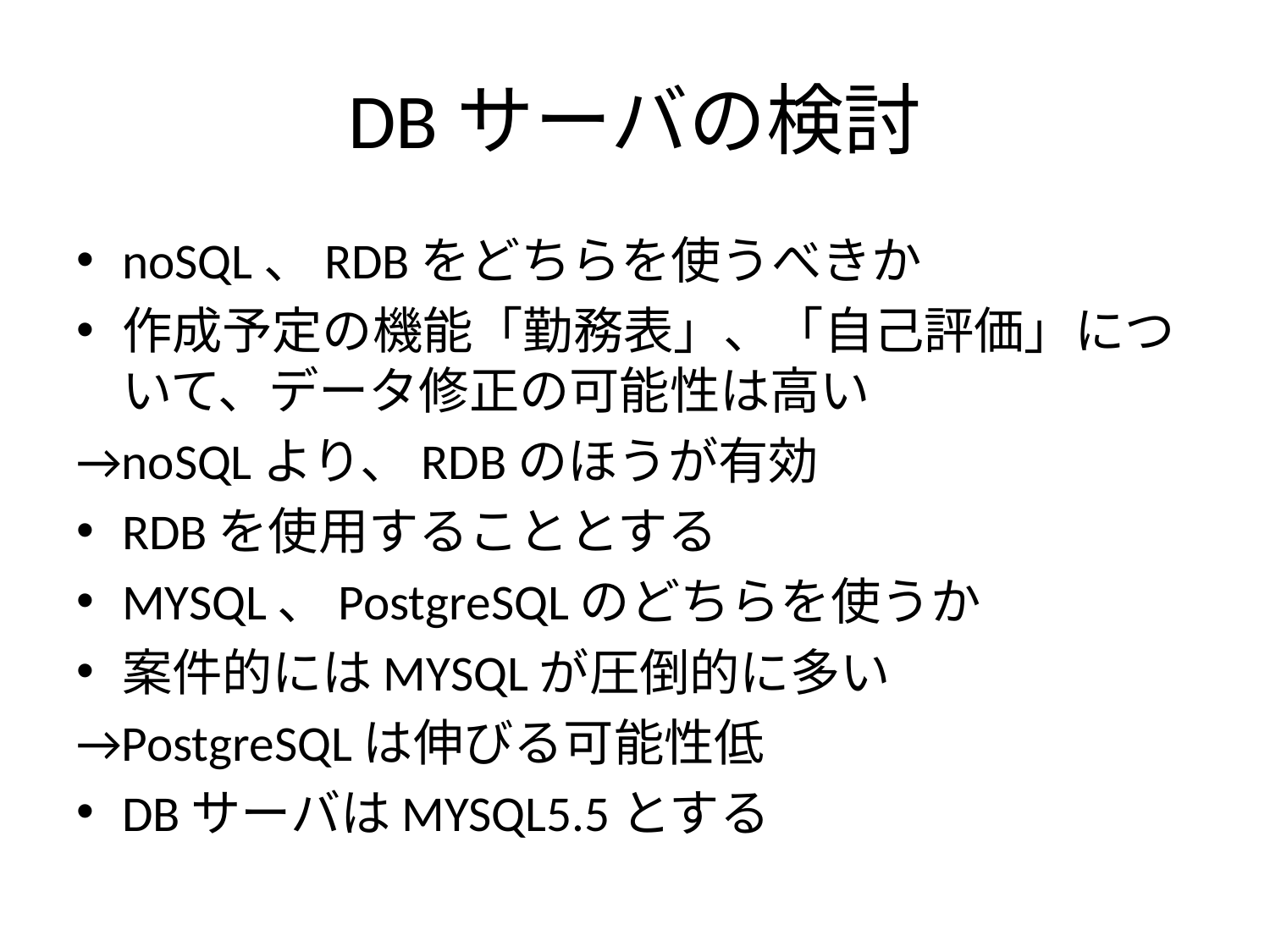

# DBサーバの検討
noSQL、RDBをどちらを使うべきか
作成予定の機能「勤務表」、「自己評価」について、データ修正の可能性は高い
→noSQLより、RDBのほうが有効
RDBを使用することとする
MYSQL、PostgreSQLのどちらを使うか
案件的にはMYSQLが圧倒的に多い
→PostgreSQLは伸びる可能性低
DBサーバはMYSQL5.5とする